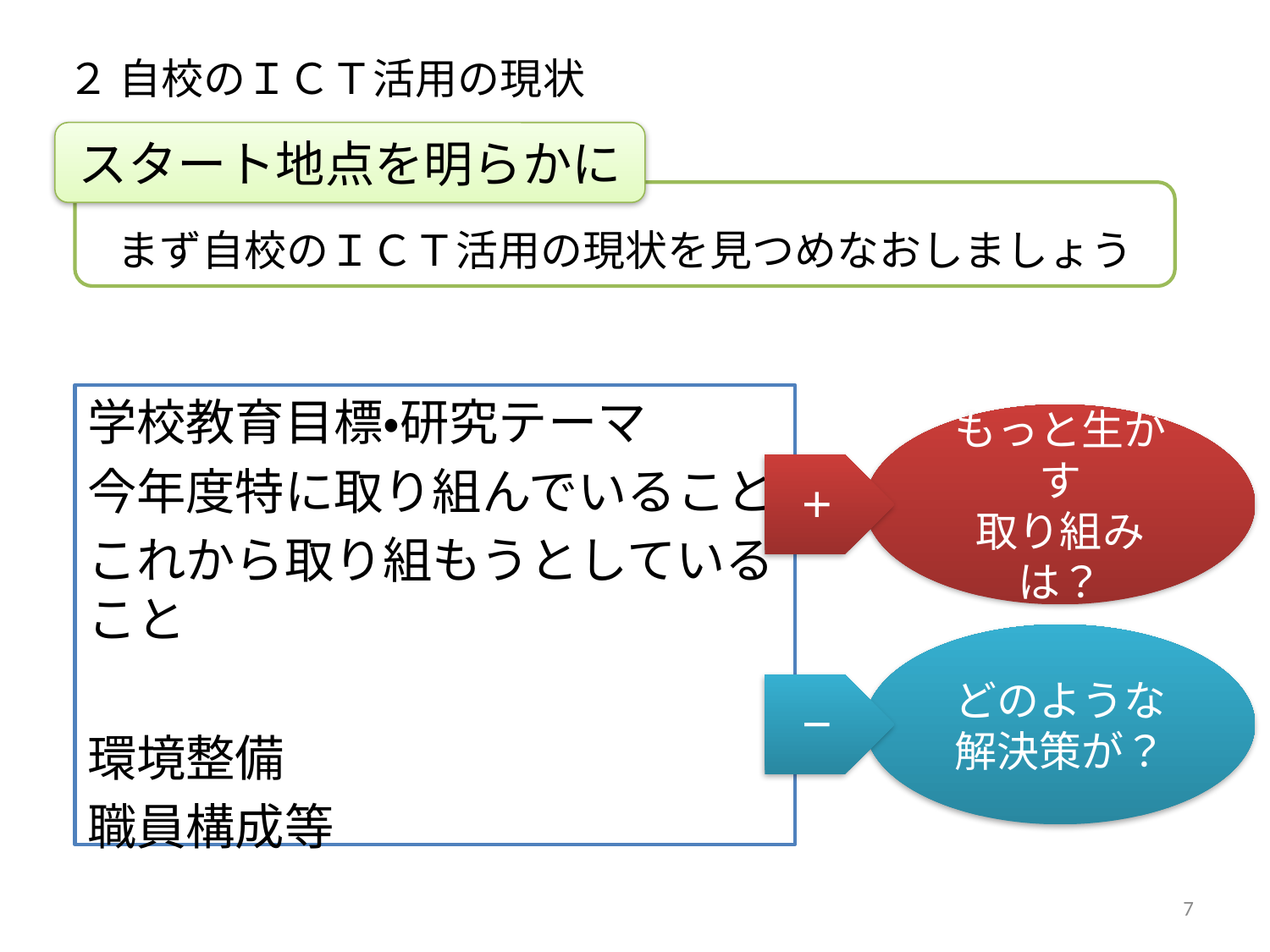

２ 自校のＩＣＴ活用の現状
スタート地点を明らかに
まず自校のＩＣＴ活用の現状を見つめなおしましょう
学校教育目標・研究テーマ
今年度特に取り組んでいること
これから取り組もうとしていること

環境整備
職員構成等
もっと生かす
取り組みは？
＋
どのような
解決策が？
－
7